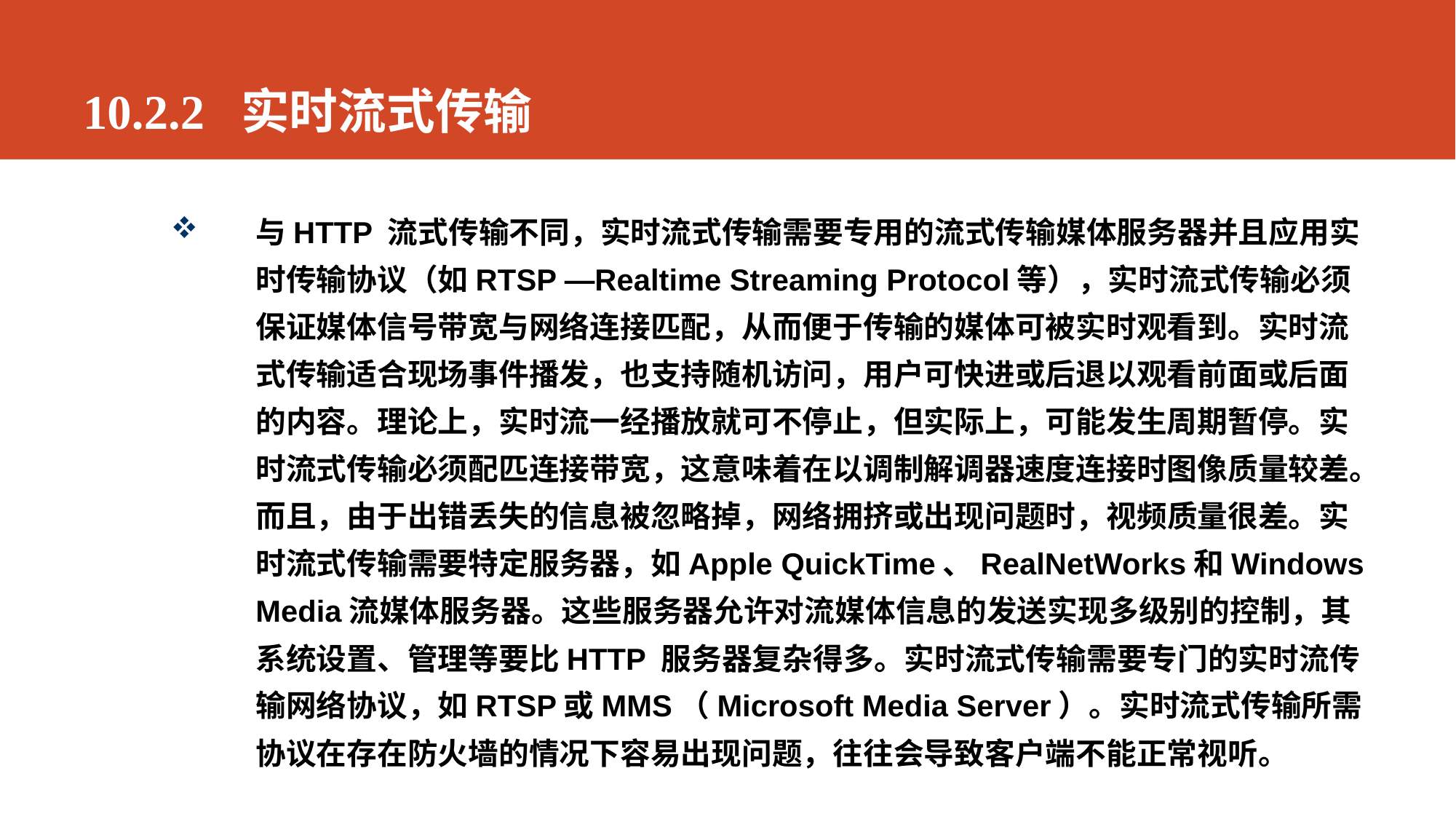

# 10.2.2  实时流式传输
与HTTP 流式传输不同，实时流式传输需要专用的流式传输媒体服务器并且应用实时传输协议（如RTSP —Realtime Streaming Protocol等），实时流式传输必须保证媒体信号带宽与网络连接匹配，从而便于传输的媒体可被实时观看到。实时流式传输适合现场事件播发，也支持随机访问，用户可快进或后退以观看前面或后面的内容。理论上，实时流一经播放就可不停止，但实际上，可能发生周期暂停。实时流式传输必须配匹连接带宽，这意味着在以调制解调器速度连接时图像质量较差。而且，由于出错丢失的信息被忽略掉，网络拥挤或出现问题时，视频质量很差。实时流式传输需要特定服务器，如Apple QuickTime、RealNetWorks和Windows Media流媒体服务器。这些服务器允许对流媒体信息的发送实现多级别的控制，其系统设置、管理等要比HTTP 服务器复杂得多。实时流式传输需要专门的实时流传输网络协议，如RTSP或MMS（Microsoft Media Server）。实时流式传输所需协议在存在防火墙的情况下容易出现问题，往往会导致客户端不能正常视听。